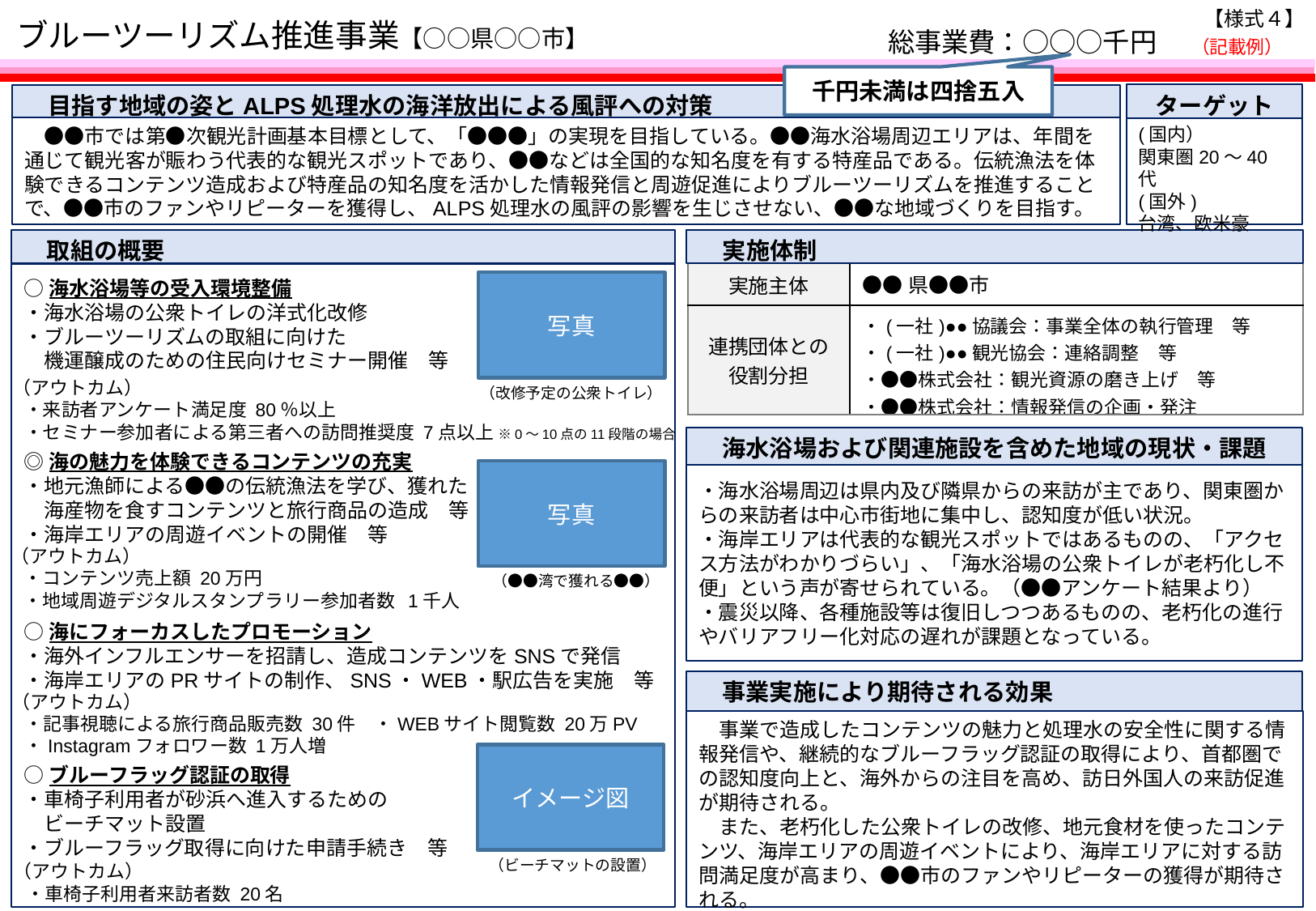

【様式４】
# ブルーツーリズム推進事業【○○県○○市】
総事業費：○○○千円
（記載例）
千円未満は四捨五入
ターゲット
　目指す地域の姿とALPS処理水の海洋放出による風評への対策
(国内）
関東圏20～40代
(国外)
台湾、欧米豪
　●●市では第●次観光計画基本目標として、「●●●」の実現を目指している。●●海水浴場周辺エリアは、年間を通じて観光客が賑わう代表的な観光スポットであり、●●などは全国的な知名度を有する特産品である。伝統漁法を体験できるコンテンツ造成および特産品の知名度を活かした情報発信と周遊促進によりブルーツーリズムを推進することで、●●市のファンやリピーターを獲得し、ALPS処理水の風評の影響を生じさせない、●●な地域づくりを目指す。
　取組の概要
　実施体制
| 実施主体 | ●●県●●市 |
| --- | --- |
| 連携団体との役割分担 | ・(一社)●●協議会：事業全体の執行管理　等 ・(一社)●●観光協会：連絡調整　等 ・●●株式会社：観光資源の磨き上げ　等 ・●●株式会社：情報発信の企画・発注 |

○海水浴場等の受入環境整備
・海水浴場の公衆トイレの洋式化改修
・ブルーツーリズムの取組に向けた
　機運醸成のための住民向けセミナー開催　等
写真
（アウトカム）

（改修予定の公衆トイレ）
・来訪者アンケート満足度 80％以上
・セミナー参加者による第三者への訪問推奨度 7点以上 ※0～10点の11段階の場合

　海水浴場および関連施設を含めた地域の現状・課題
◎海の魅力を体験できるコンテンツの充実
・地元漁師による●●の伝統漁法を学び、獲れた
　海産物を食すコンテンツと旅行商品の造成　等
・海岸エリアの周遊イベントの開催　等
写真
・海水浴場周辺は県内及び隣県からの来訪が主であり、関東圏からの来訪者は中心市街地に集中し、認知度が低い状況。
・海岸エリアは代表的な観光スポットではあるものの、「アクセス方法がわかりづらい」、「海水浴場の公衆トイレが老朽化し不便」という声が寄せられている。（●●アンケート結果より）
・震災以降、各種施設等は復旧しつつあるものの、老朽化の進行やバリアフリー化対応の遅れが課題となっている。
（アウトカム）
  ・コンテンツ売上額 20万円
  ・地域周遊デジタルスタンプラリー参加者数  1千人
（●●湾で獲れる●●）
○海にフォーカスしたプロモーション
・海外インフルエンサーを招請し、造成コンテンツをSNSで発信
・海岸エリアのPRサイトの制作、SNS・WEB・駅広告を実施　等
　事業実施により期待される効果
（アウトカム）
  ・記事視聴による旅行商品販売数 30件　・WEBサイト閲覧数 20万PV
  ・Instagramフォロワー数 1万人増
　事業で造成したコンテンツの魅力と処理水の安全性に関する情報発信や、継続的なブルーフラッグ認証の取得により、首都圏での認知度向上と、海外からの注目を高め、訪日外国人の来訪促進が期待される。
　また、老朽化した公衆トイレの改修、地元食材を使ったコンテンツ、海岸エリアの周遊イベントにより、海岸エリアに対する訪問満足度が高まり、●●市のファンやリピーターの獲得が期待される。
イメージ図
○ブルーフラッグ認証の取得
・車椅子利用者が砂浜へ進入するための
　ビーチマット設置
・ブルーフラッグ取得に向けた申請手続き　等
（ビーチマットの設置）
（アウトカム）
  ・車椅子利用者来訪者数 20名